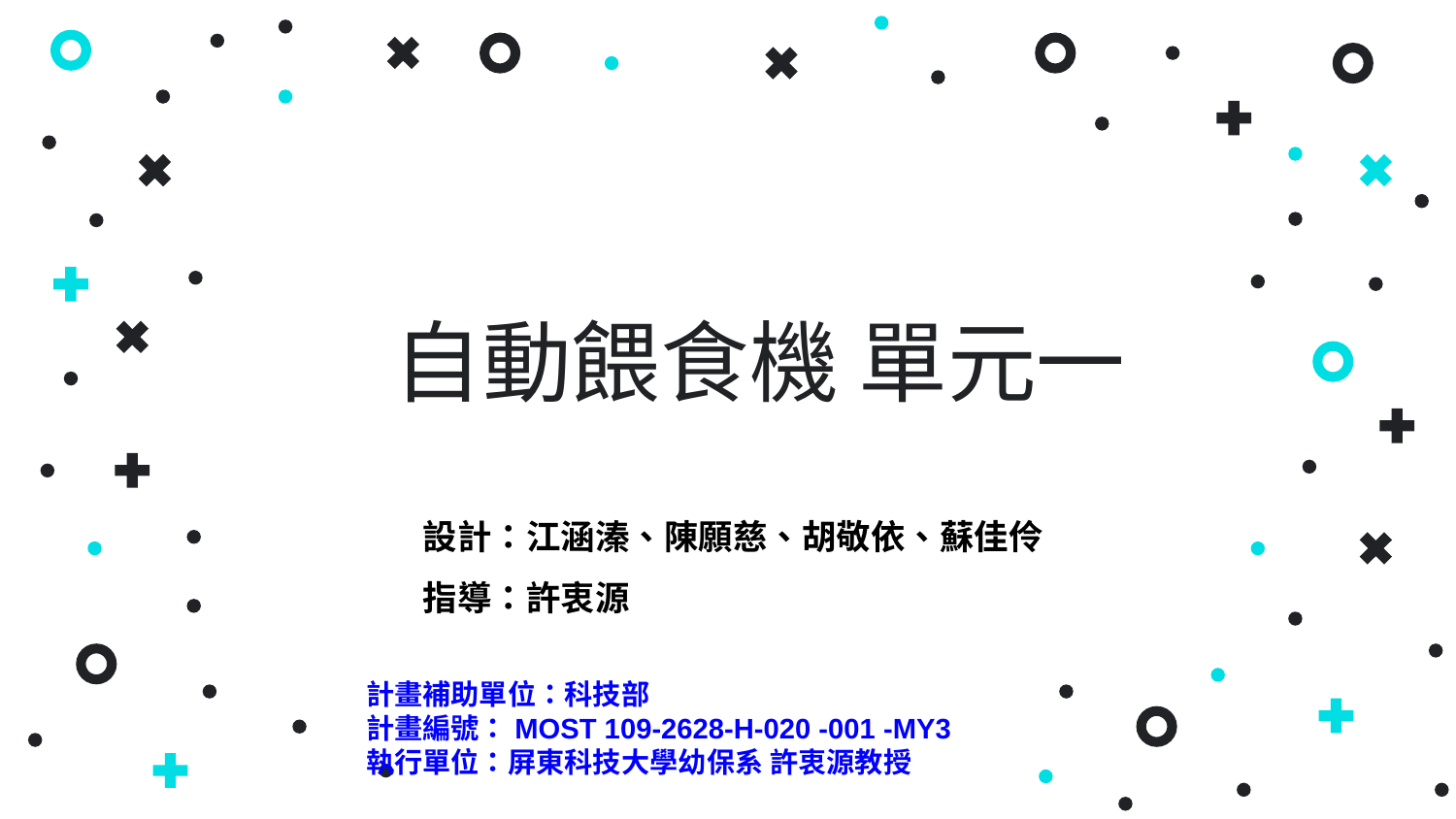

自動餵食機 單元一
設計：江涵溱、陳願慈、胡敬依、蘇佳伶
指導：許衷源

計畫補助單位：科技部
計畫編號：MOST 109-2628-H-020 -001 -MY3
執行單位：屏東科技大學幼保系 許衷源教授